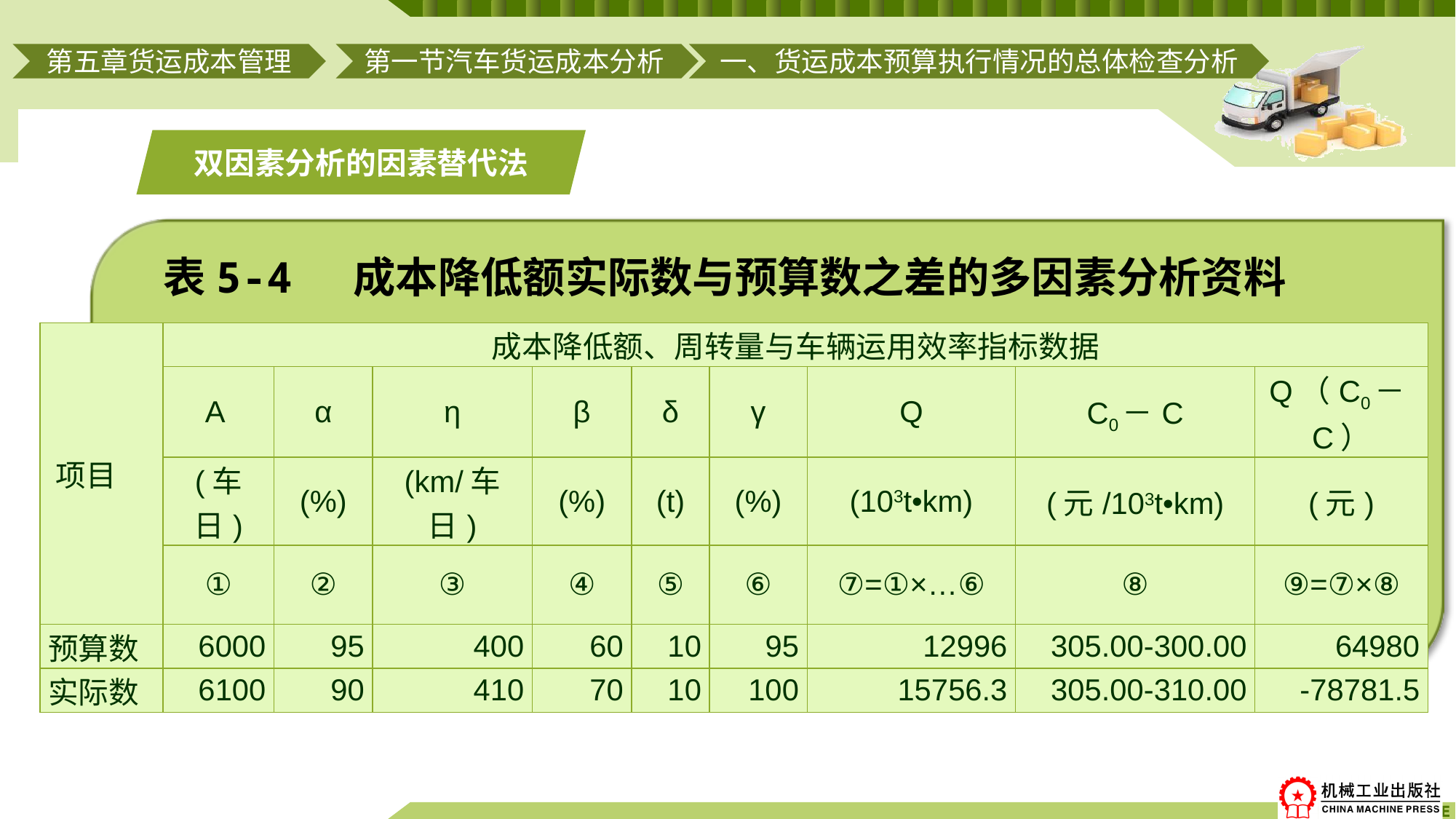

第一节汽车货运成本分析
一、货运成本预算执行情况的总体检查分析
第五章货运成本管理
双因素分析的因素替代法

# 表5-4  成本降低额实际数与预算数之差的多因素分析资料
| 项目 | 成本降低额、周转量与车辆运用效率指标数据 |  |  |  |  |  |  |  |  |
| --- | --- | --- | --- | --- | --- | --- | --- | --- | --- |
|  | Α | α | η | β | δ | γ | Q | C0－C | Q（C0－C） |
|  | (车日) | (%) | (km/车日) | (%) | (t) | (%) | (103t•km) | (元/103t•km) | (元) |
|  | ① | ② | ③ | ④ | ⑤ | ⑥ | ⑦=①×…⑥ | ⑧ | ⑨=⑦×⑧ |
| 预算数 | 6000 | 95 | 400 | 60 | 10 | 95 | 12996 | 305.00-300.00 | 64980 |
| 实际数 | 6100 | 90 | 410 | 70 | 10 | 100 | 15756.3 | 305.00-310.00 | -78781.5 |